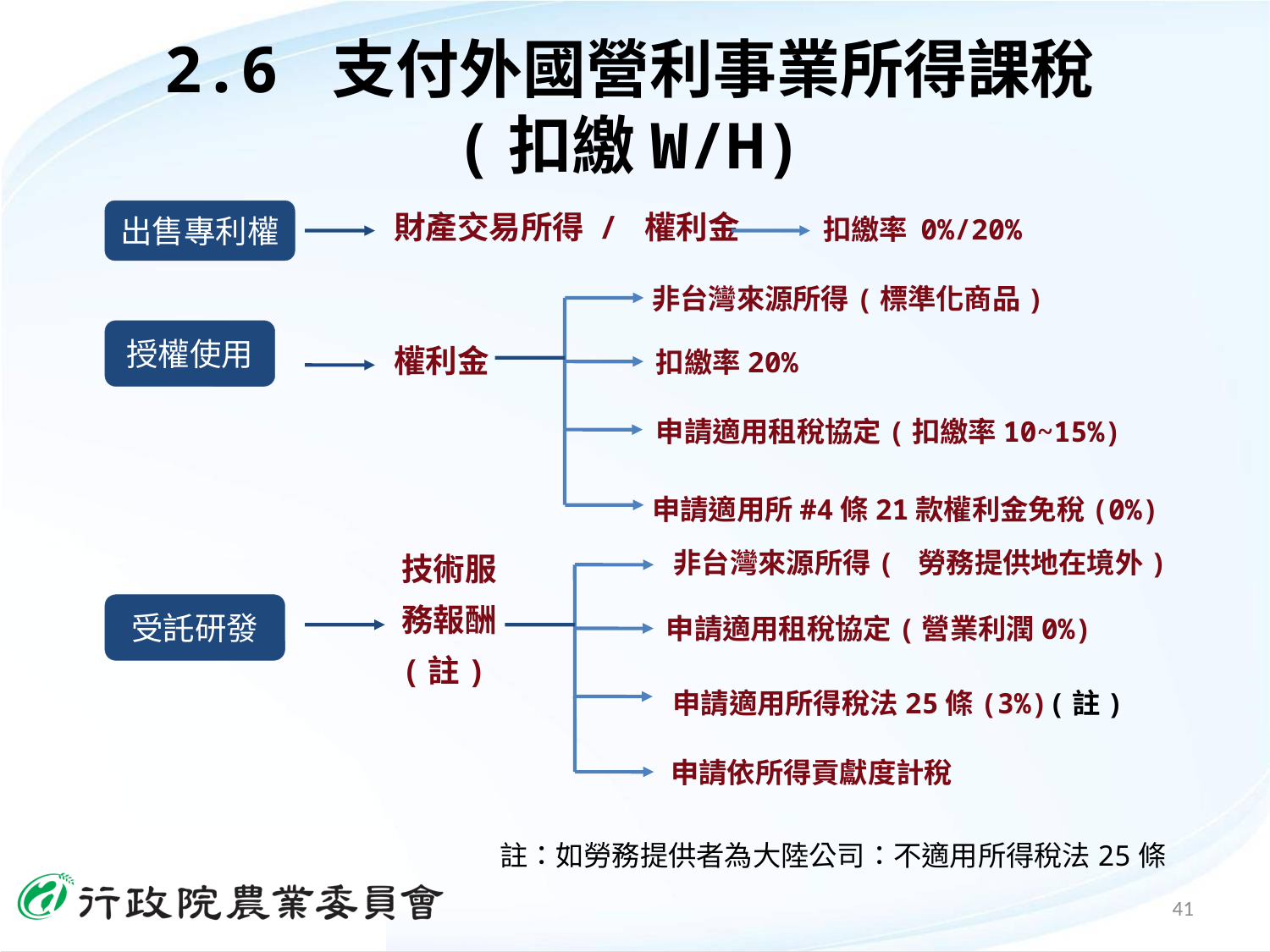

2.6 支付外國營利事業所得課稅
(扣繳W/H)
財產交易所得 / 權利金
出售專利權
扣繳率 0%/20%

非台灣來源所得(標準化商品)
權利金

授權使用
扣繳率20%

申請適用租稅協定(扣繳率10~15%)

申請適用所#4條21款權利金免稅(0%)

非台灣來源所得( 勞務提供地在境外)

受託研發
技術服
務報酬
(註)
申請適用租稅協定(營業利潤0%)

申請適用所得稅法25條(3%)(註)

申請依所得貢獻度計稅

註：如勞務提供者為大陸公司：不適用所得稅法25條
41